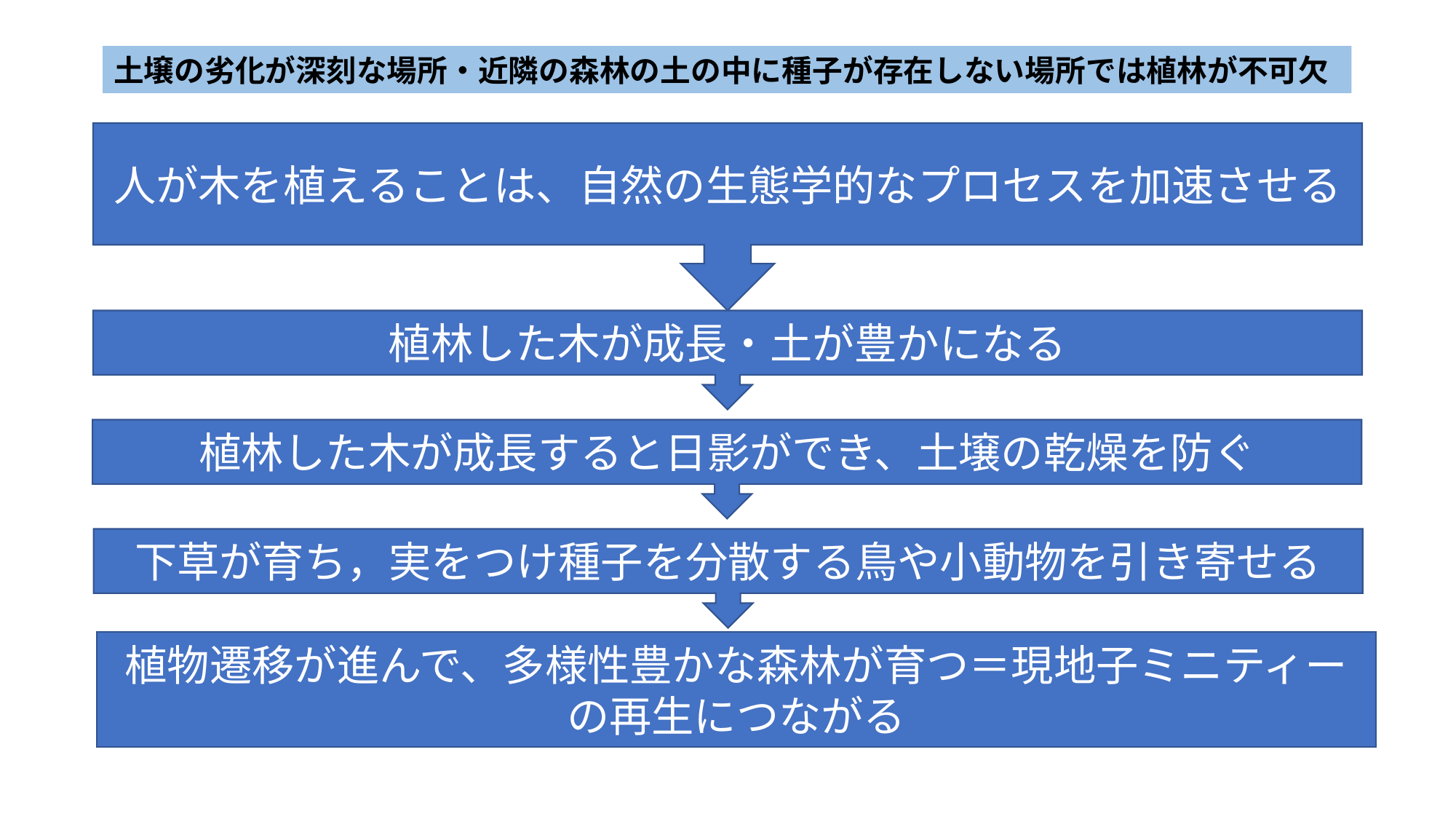

土壌の劣化が深刻な場所・近隣の森林の土の中に種子が存在しない場所では植林が不可欠
人が木を植えることは、自然の生態学的なプロセスを加速させる
植林した木が成長・土が豊かになる
植林した木が成長すると日影ができ、土壌の乾燥を防ぐ
下草が育ち，実をつけ種子を分散する鳥や小動物を引き寄せる
植物遷移が進んで、多様性豊かな森林が育つ＝現地子ミニティーの再生につながる